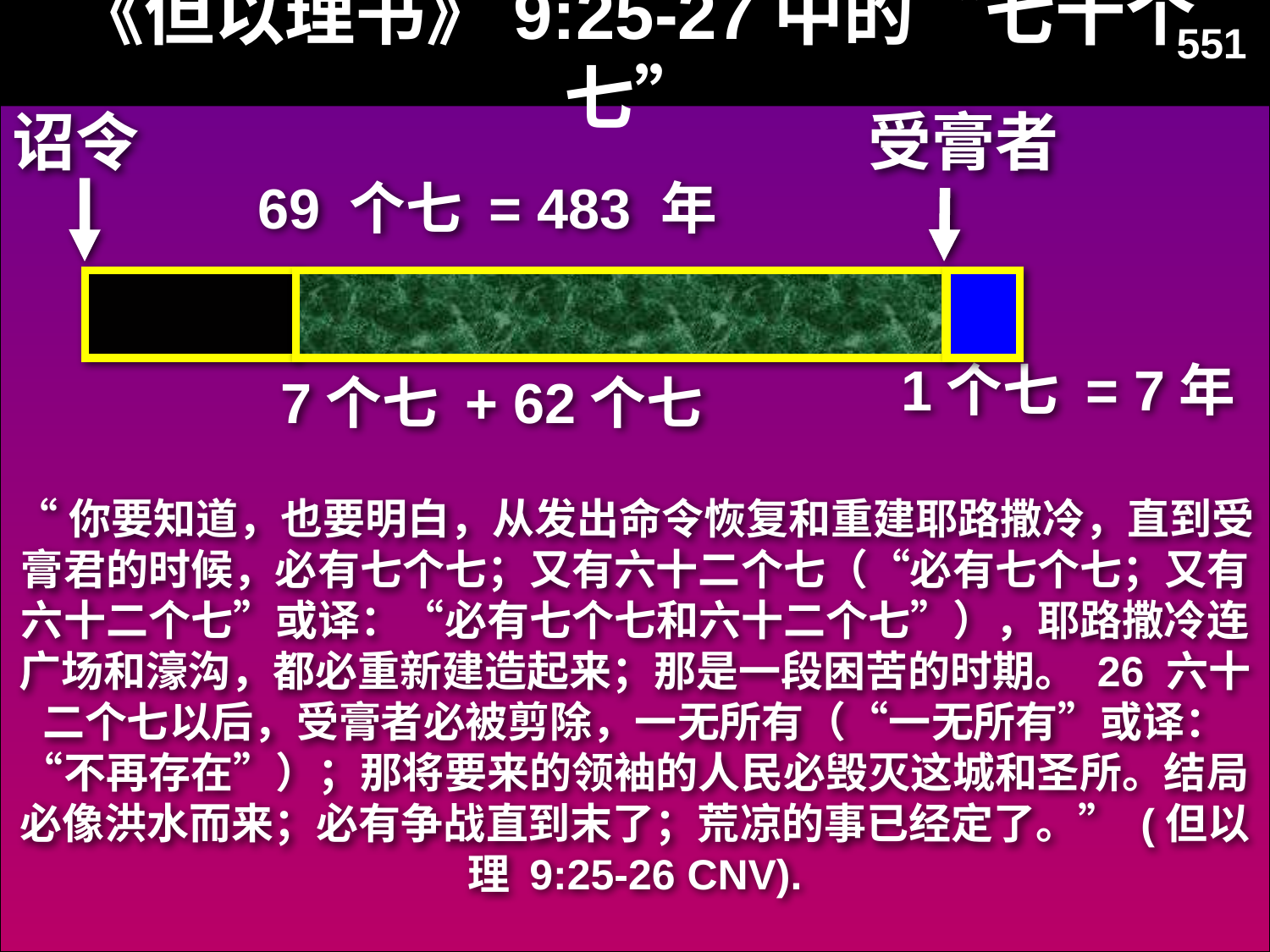

《但以理书》9:25-27中的“七十个七”
551
诏令
受膏者
69 个七 = 483 年

1个七 = 7年
7个七 + 62个七
“你要知道，也要明白，从发出命令恢复和重建耶路撒冷，直到受膏君的时候，必有七个七；又有六十二个七（“必有七个七；又有六十二个七”或译：“必有七个七和六十二个七”），耶路撒冷连广场和濠沟，都必重新建造起来；那是一段困苦的时期。 26 六十二个七以后，受膏者必被剪除，一无所有（“一无所有”或译：“不再存在”）；那将要来的领袖的人民必毁灭这城和圣所。结局必像洪水而来；必有争战直到末了；荒凉的事已经定了。” (但以理 9:25-26 CNV).